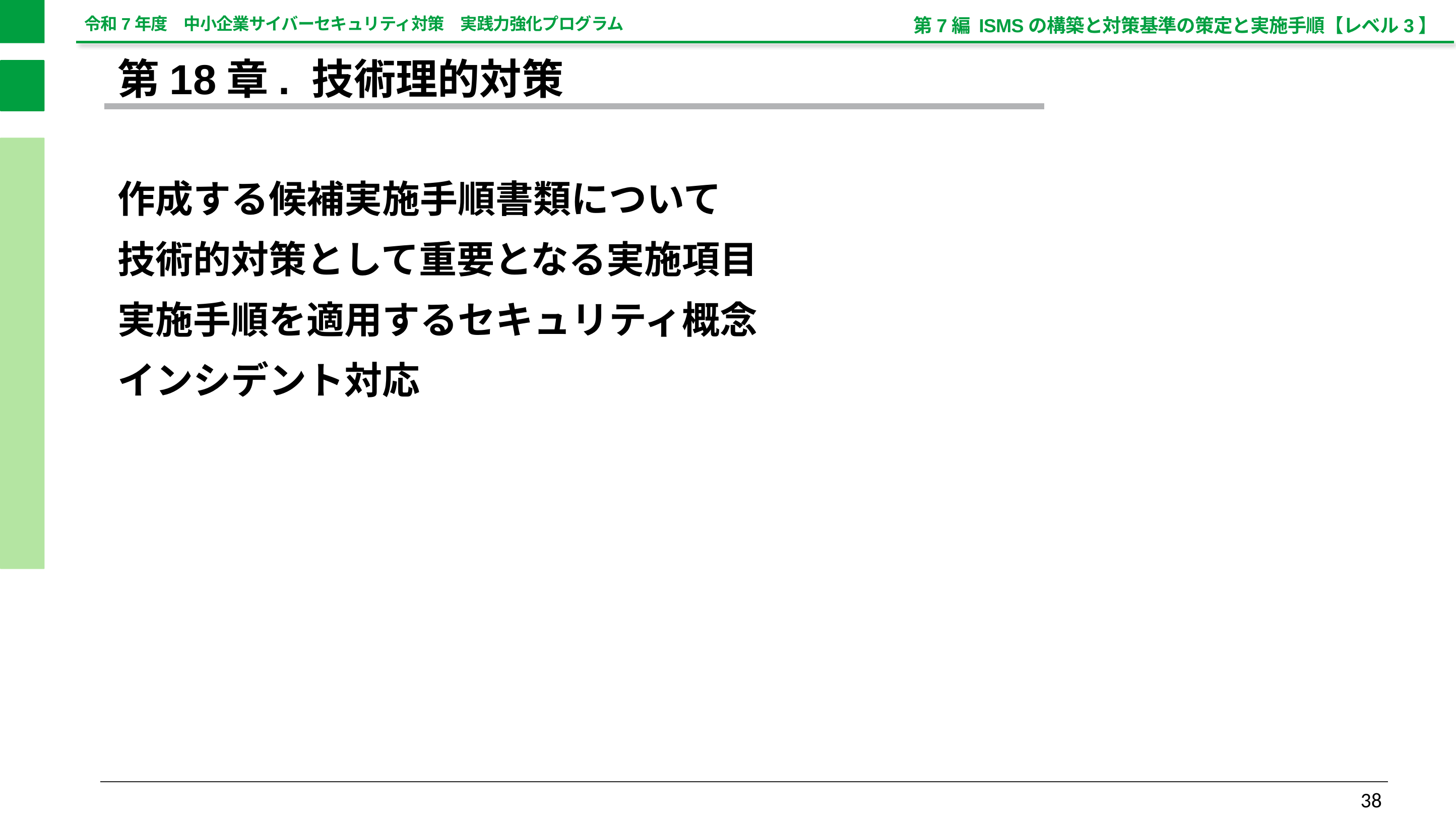

第7編 ISMSの構築と対策基準の策定と実施手順【レベル3】
第18章. 技術理的対策
作成する候補実施手順書類について
技術的対策として重要となる実施項目
実施手順を適用するセキュリティ概念
インシデント対応